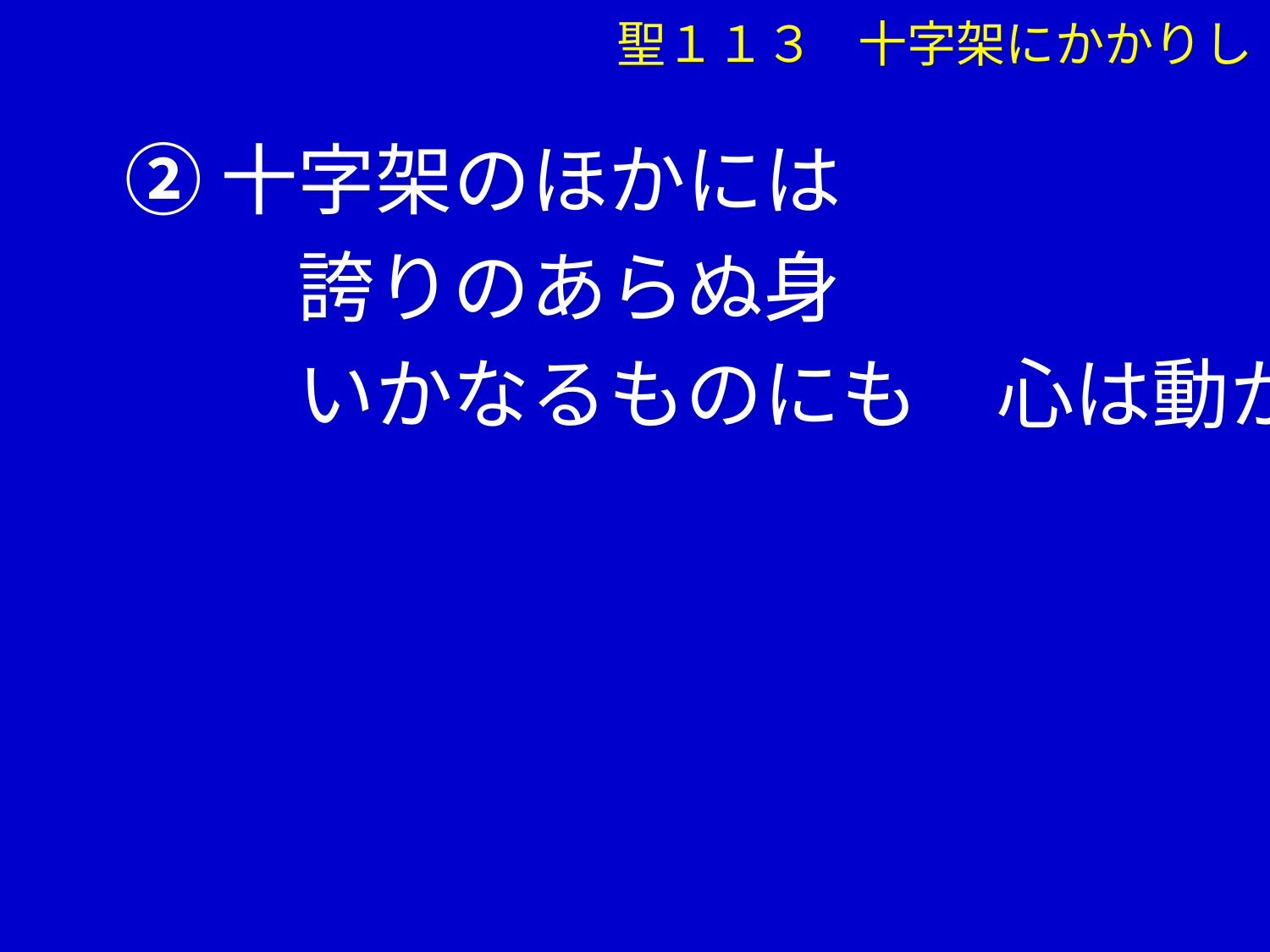

聖１１３    十字架にかかりし
　② 十字架のほかには
　　 　誇りのあらぬ身
　　 　いかなるものにも　心は動かじ